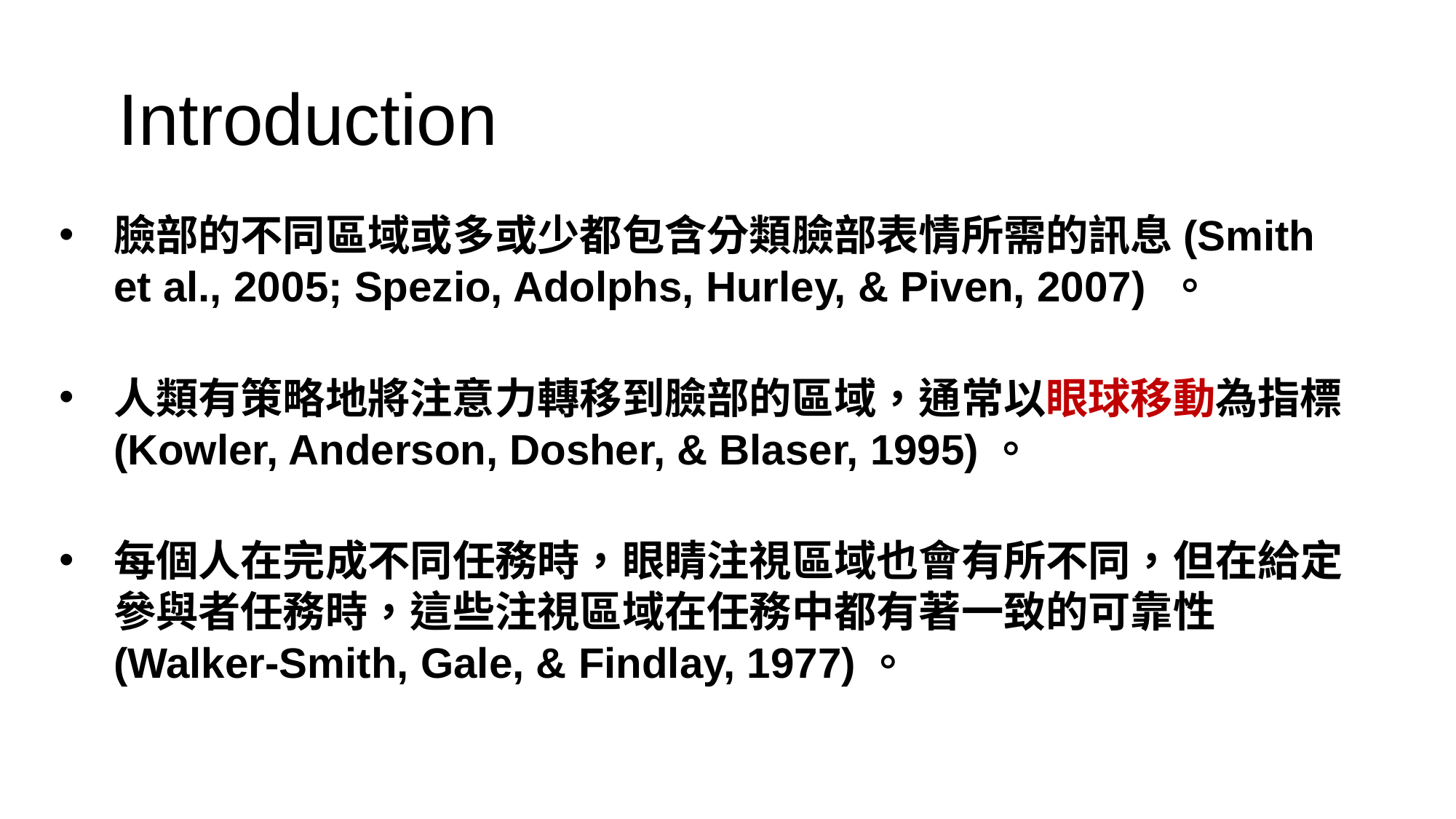

Introduction
臉部的不同區域或多或少都包含分類臉部表情所需的訊息(Smith et al., 2005; Spezio, Adolphs, Hurley, & Piven, 2007) 。
人類有策略地將注意力轉移到臉部的區域，通常以眼球移動為指標(Kowler, Anderson, Dosher, & Blaser, 1995)。
每個人在完成不同任務時，眼睛注視區域也會有所不同，但在給定參與者任務時，這些注視區域在任務中都有著一致的可靠性(Walker-Smith, Gale, & Findlay, 1977)。